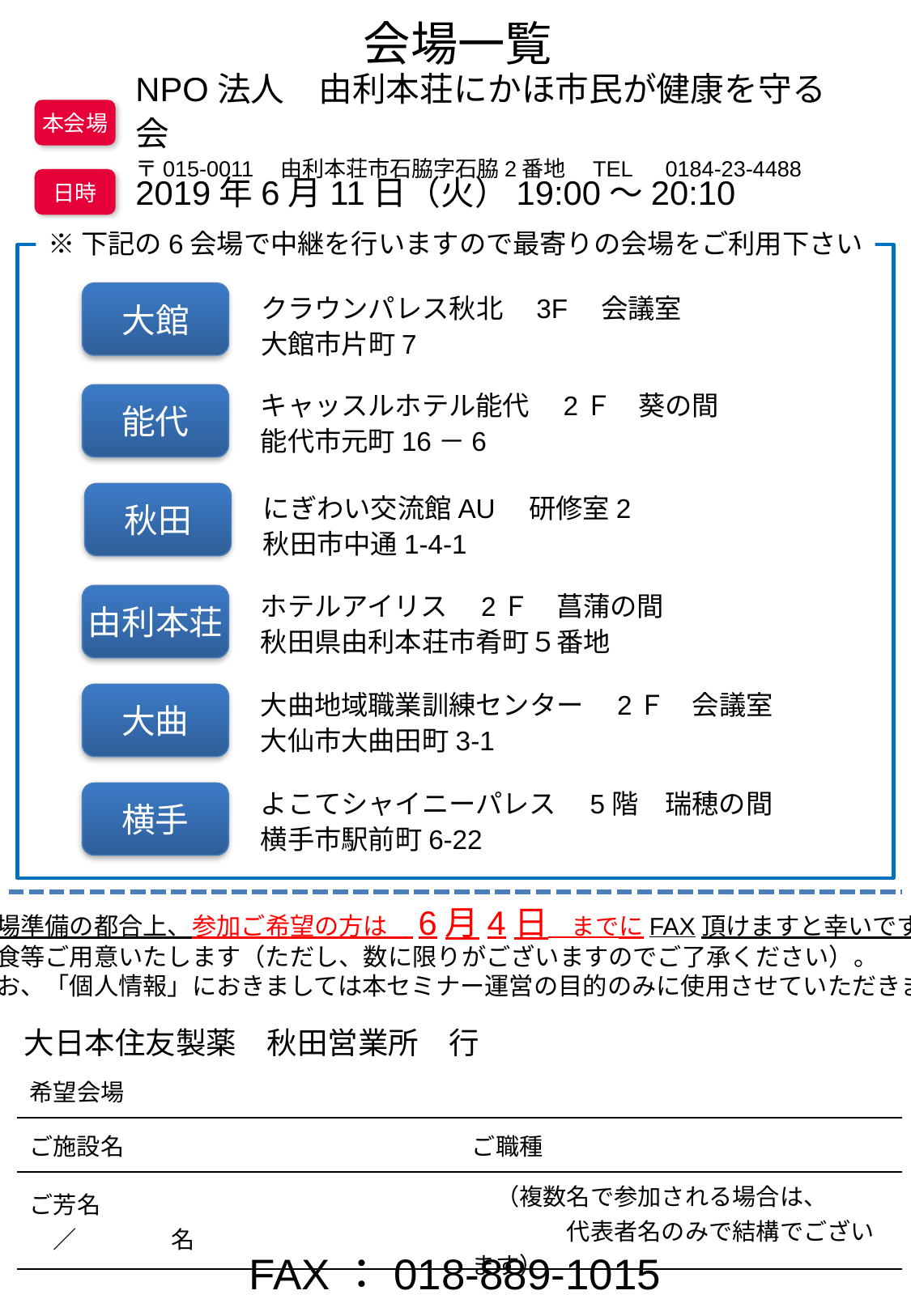

会場一覧
NPO法人　由利本荘にかほ市民が健康を守る会
〒015‐0011　由利本荘市石脇字石脇2番地　TEL　0184‐23-4488
本会場
2019年6月11日（火）19:00～20:10
日時
※下記の6会場で中継を行いますので最寄りの会場をご利用下さい

大館
クラウンパレス秋北　3F　会議室
大館市片町7
能代
キャッスルホテル能代　2Ｆ　葵の間
能代市元町16－6
秋田
にぎわい交流館AU　研修室2
秋田市中通1-4-1
由利本荘
ホテルアイリス　2Ｆ　菖蒲の間
秋田県由利本荘市肴町５番地
大曲
大曲地域職業訓練センター　2Ｆ　会議室
大仙市大曲田町3-1
横手
よこてシャイニーパレス　5階　瑞穂の間
横手市駅前町6-22
会場準備の都合上、参加ご希望の方は　6月4日　までにFAX頂けますと幸いです。
軽食等ご用意いたします（ただし、数に限りがございますのでご了承ください）。
なお、「個人情報」におきましては本セミナー運営の目的のみに使用させていただきます。
大日本住友製薬　秋田営業所　行
| 希望会場 |  |
| --- | --- |
| ご施設名 | ご職種 |
| ご芳名　　　　　　　　　　　　　　　／　　　　名 | （複数名で参加される場合は、 　　　　代表者名のみで結構でございます） |
FAX：018‐889‐1015